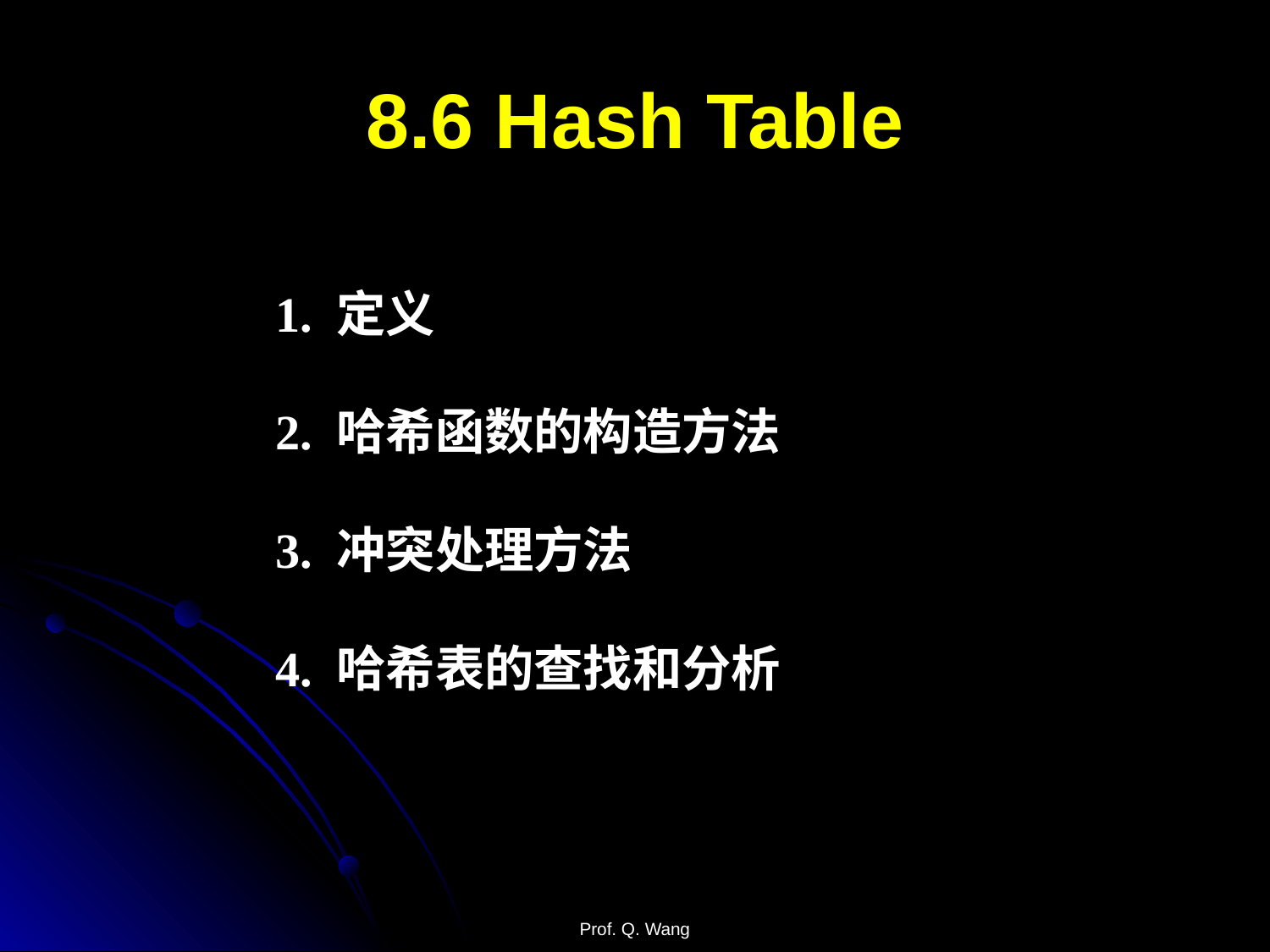

8.6 Hash Table
1. 定义

2. 哈希函数的构造方法

3. 冲突处理方法

4. 哈希表的查找和分析

Prof. Q. Wang